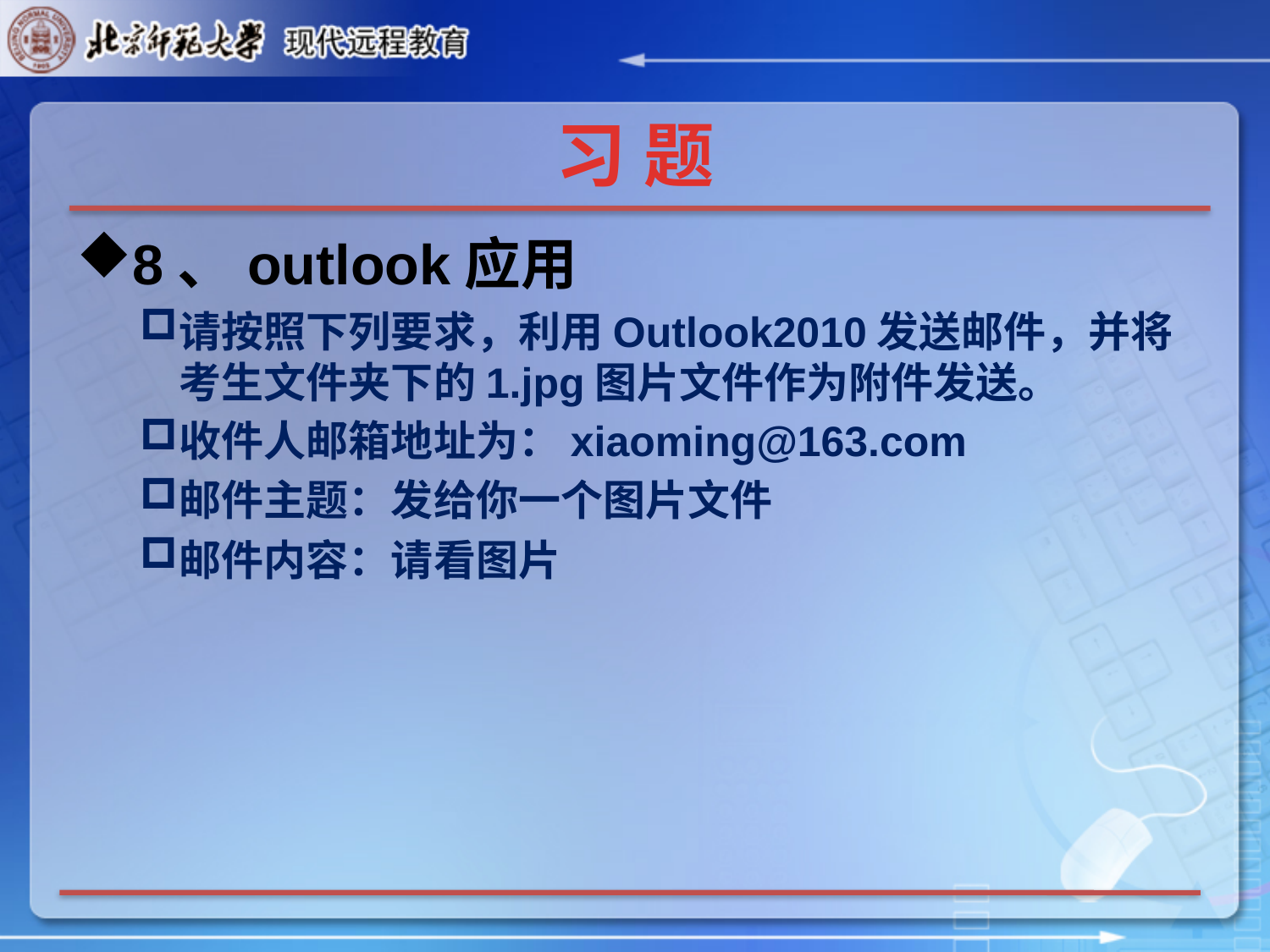

# 习 题
8、outlook应用
请按照下列要求，利用Outlook2010发送邮件，并将考生文件夹下的1.jpg图片文件作为附件发送。
收件人邮箱地址为：xiaoming@163.com
邮件主题：发给你一个图片文件
邮件内容：请看图片